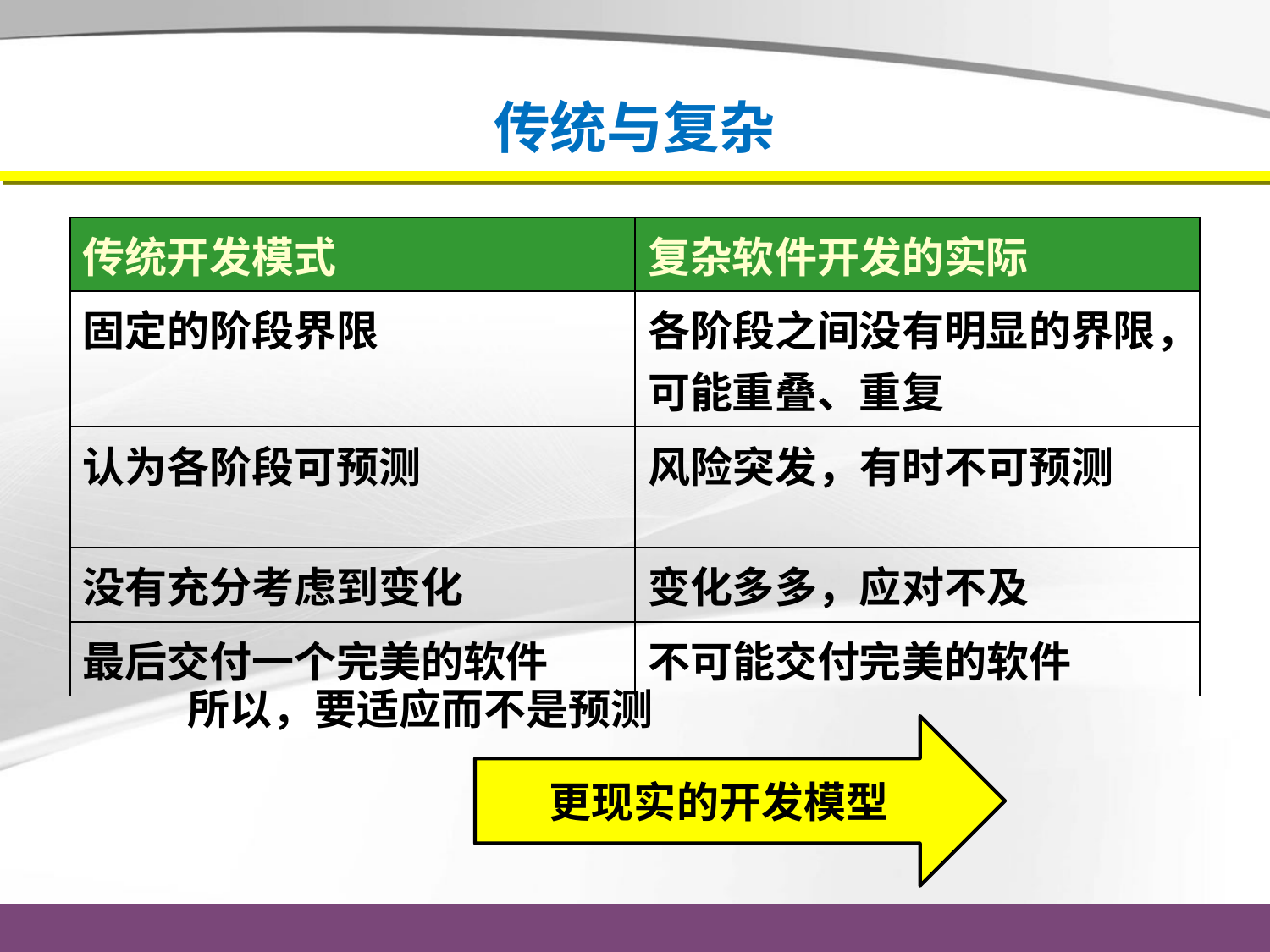

# 传统与复杂
| 传统开发模式 | 复杂软件开发的实际 |
| --- | --- |
| 固定的阶段界限 | 各阶段之间没有明显的界限，可能重叠、重复 |
| 认为各阶段可预测 | 风险突发，有时不可预测 |
| 没有充分考虑到变化 | 变化多多，应对不及 |
| 最后交付一个完美的软件 | 不可能交付完美的软件 |
所以，要适应而不是预测
更现实的开发模型